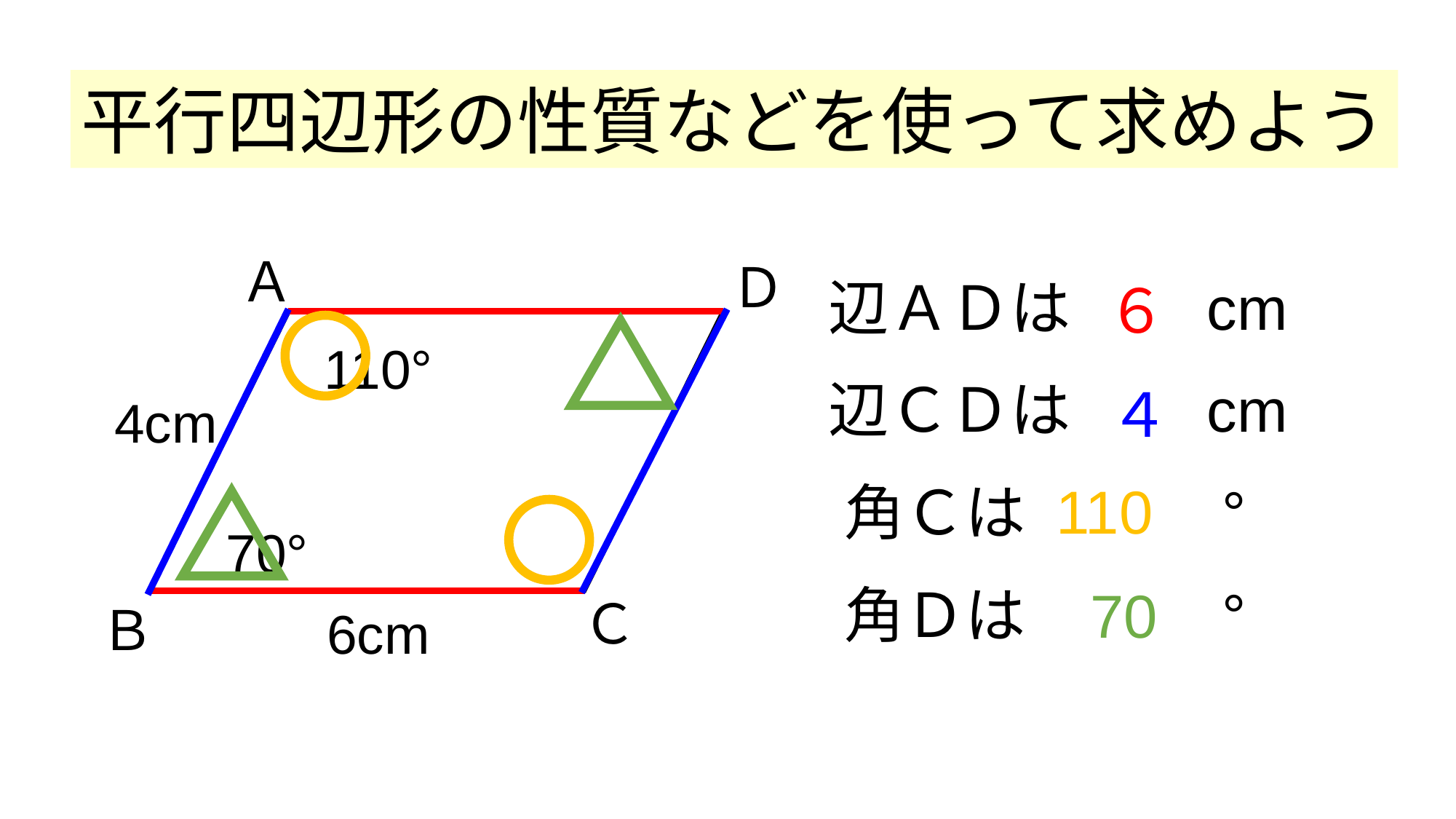

平行四辺形の性質などを使って求めよう
Ａ
Ｄ
辺ＡＤは　　cm
６

110°
辺ＣＤは　　cm
４
4cm
110
角Ｃは　　　°

70°
角Ｄは　　　°
70
Ｃ
Ｂ
6cm